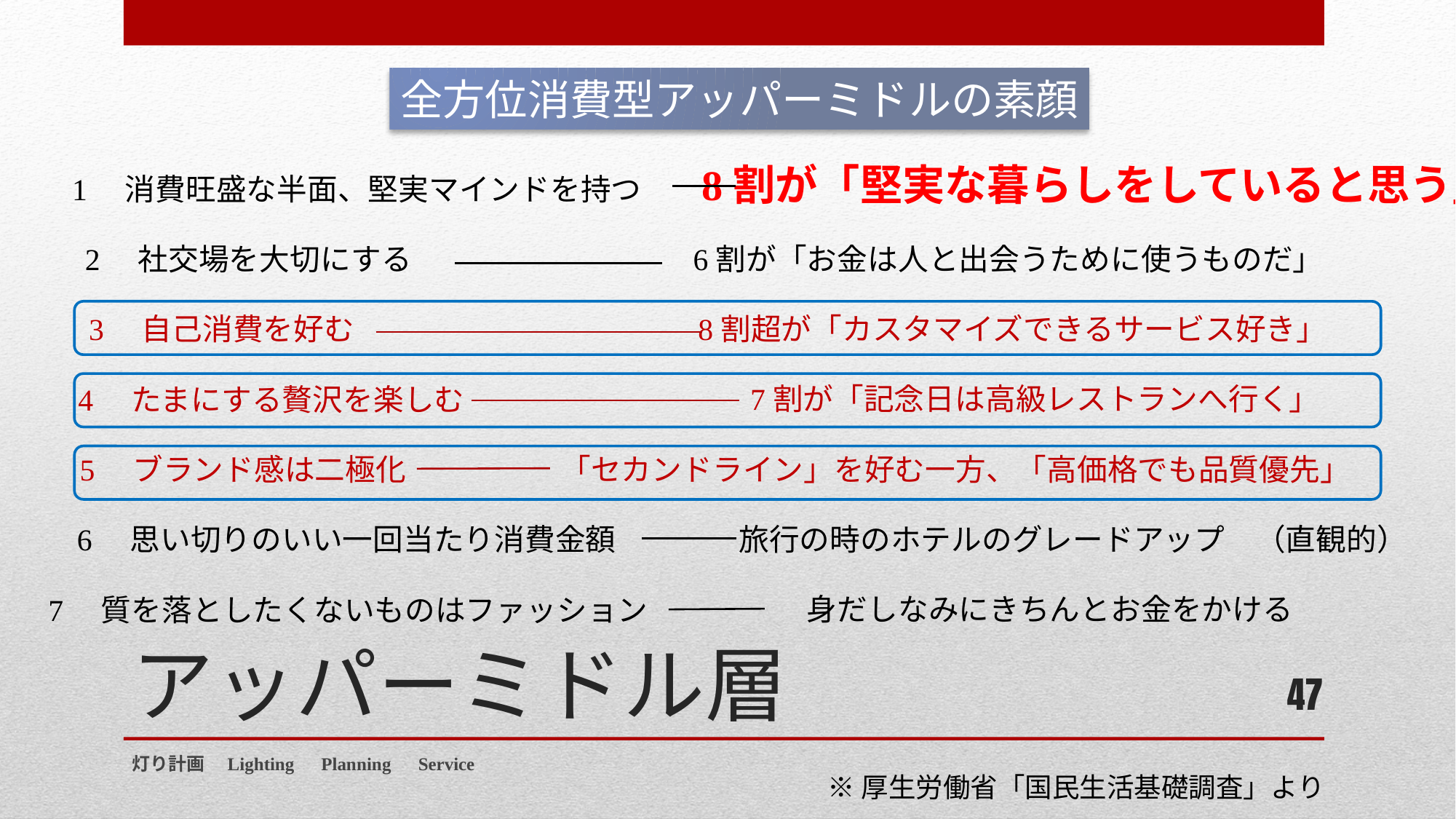

全方位消費型アッパーミドルの素顔
8割が「堅実な暮らしをしていると思う」
1　消費旺盛な半面、堅実マインドを持つ
6割が「お金は人と出会うために使うものだ」
2　社交場を大切にする

8割超が「カスタマイズできるサービス好き」
3　自己消費を好む

7割が「記念日は高級レストランへ行く」
4　たまにする贅沢を楽しむ
「セカンドライン」を好む一方、「高価格でも品質優先」
5　ブランド感は二極化

旅行の時のホテルのグレードアップ　（直観的）
6　思い切りのいい一回当たり消費金額
# アッパーミドル層
身だしなみにきちんとお金をかける
7　質を落としたくないものはファッション
47
灯り計画　Lighting　Planning　Service
※厚生労働省「国民生活基礎調査」より